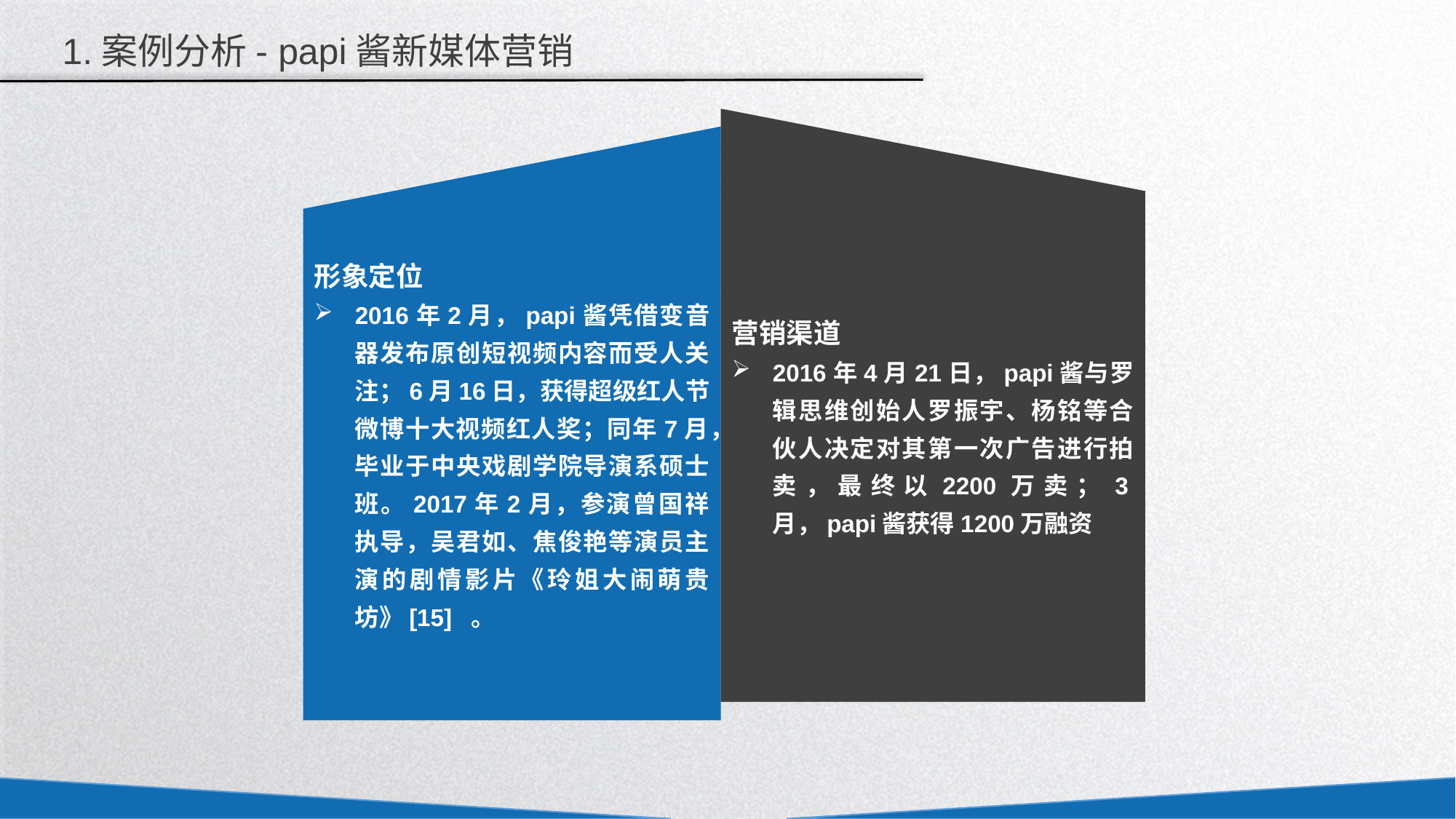

1.案例分析- papi酱新媒体营销
营销渠道
2016年4月21日，papi酱与罗辑思维创始人罗振宇、杨铭等合伙人决定对其第一次广告进行拍卖，最终以2200万卖；3月，papi酱获得1200万融资
形象定位
2016年2月，papi酱凭借变音器发布原创短视频内容而受人关注；6月16日，获得超级红人节微博十大视频红人奖；同年7月，毕业于中央戏剧学院导演系硕士班。2017年2月，参演曾国祥执导，吴君如、焦俊艳等演员主演的剧情影片《玲姐大闹萌贵坊》[15]  。